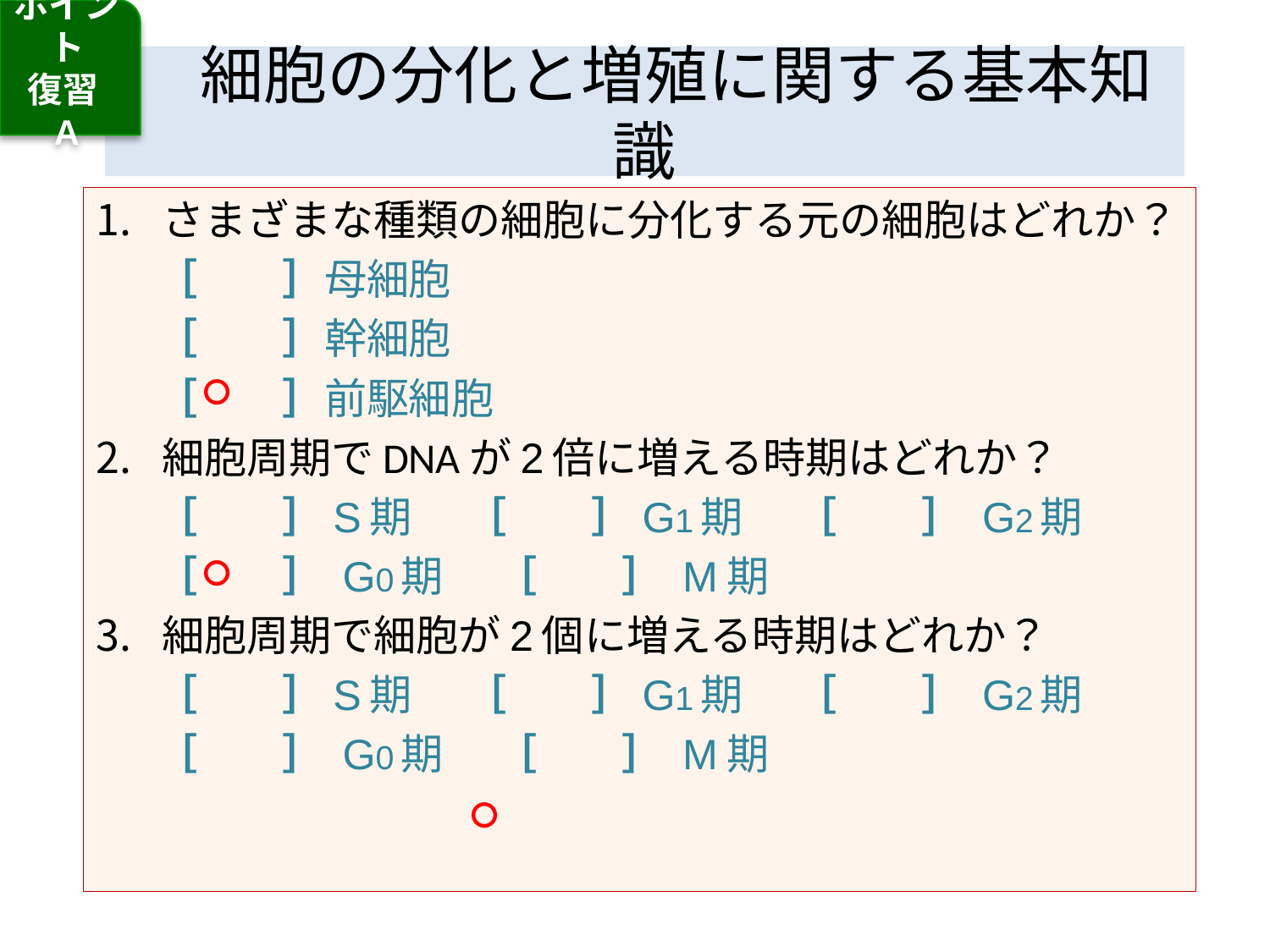

ポイント
復習
A
# 細胞の分化と増殖に関する基本知識
さまざまな種類の細胞に分化する元の細胞はどれか？
［　　］母細胞
［　　］幹細胞
［　　］前駆細胞
細胞周期でDNAが2倍に増える時期はどれか？
［　　］S期　 ［　　］G1期　 ［　　］ G2期
［　　］ G0期　 ［　　］ M期
細胞周期で細胞が2個に増える時期はどれか？
［　　］S期　 ［　　］G1期　 ［　　］ G2期
［　　］ G0期　 ［　　］ M期

○
○
○